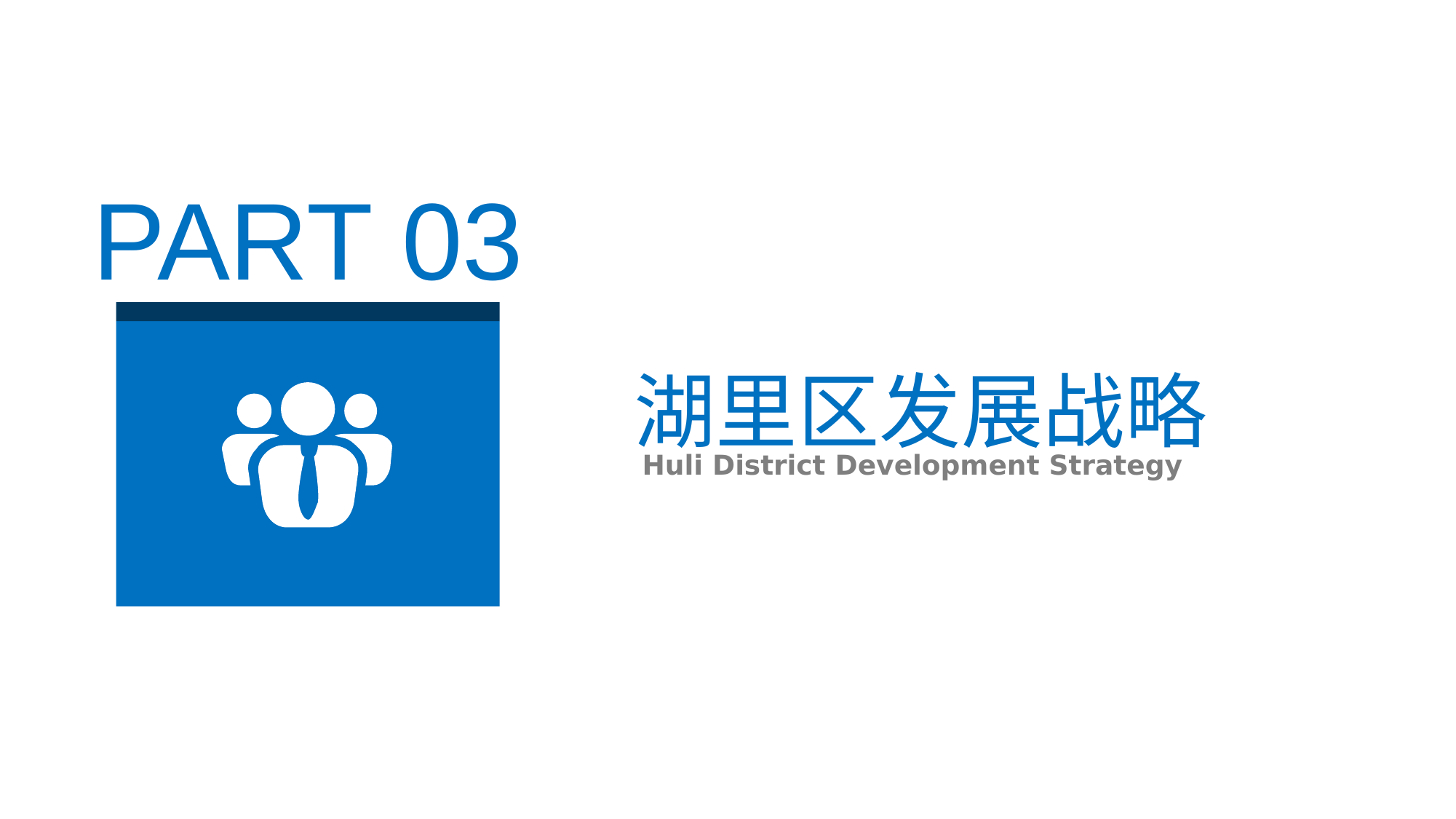

PART 03

湖里区发展战略

Huli District Development Strategy